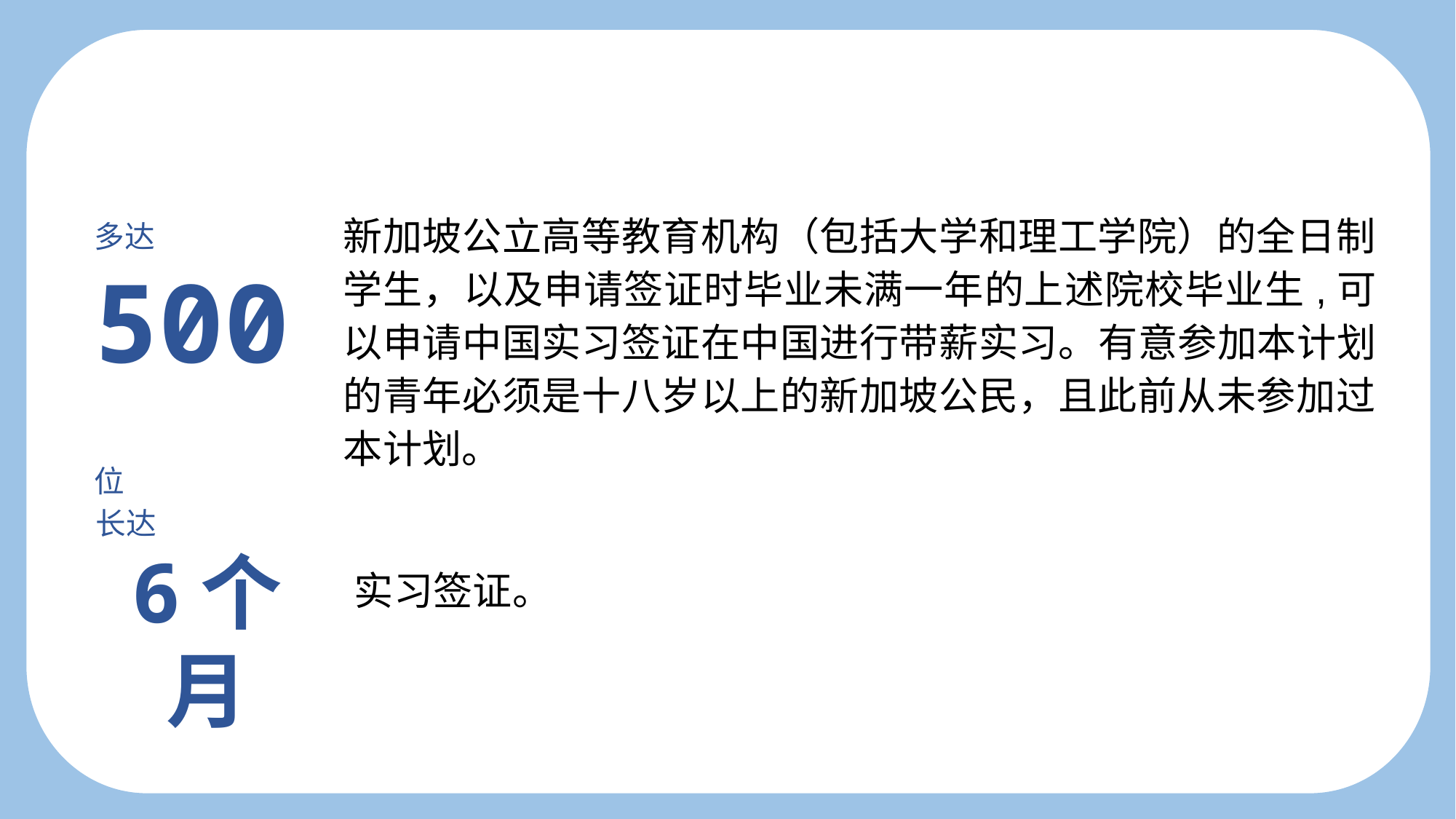

新加坡公立高等教育机构（包括大学和理工学院）的全日制学生，以及申请签证时毕业未满一年的上述院校毕业生,可以申请中国实习签证在中国进行带薪实习。有意参加本计划的青年必须是十八岁以上的新加坡公民，且此前从未参加过本计划。

多达500位
长达
6个月
实习签证。